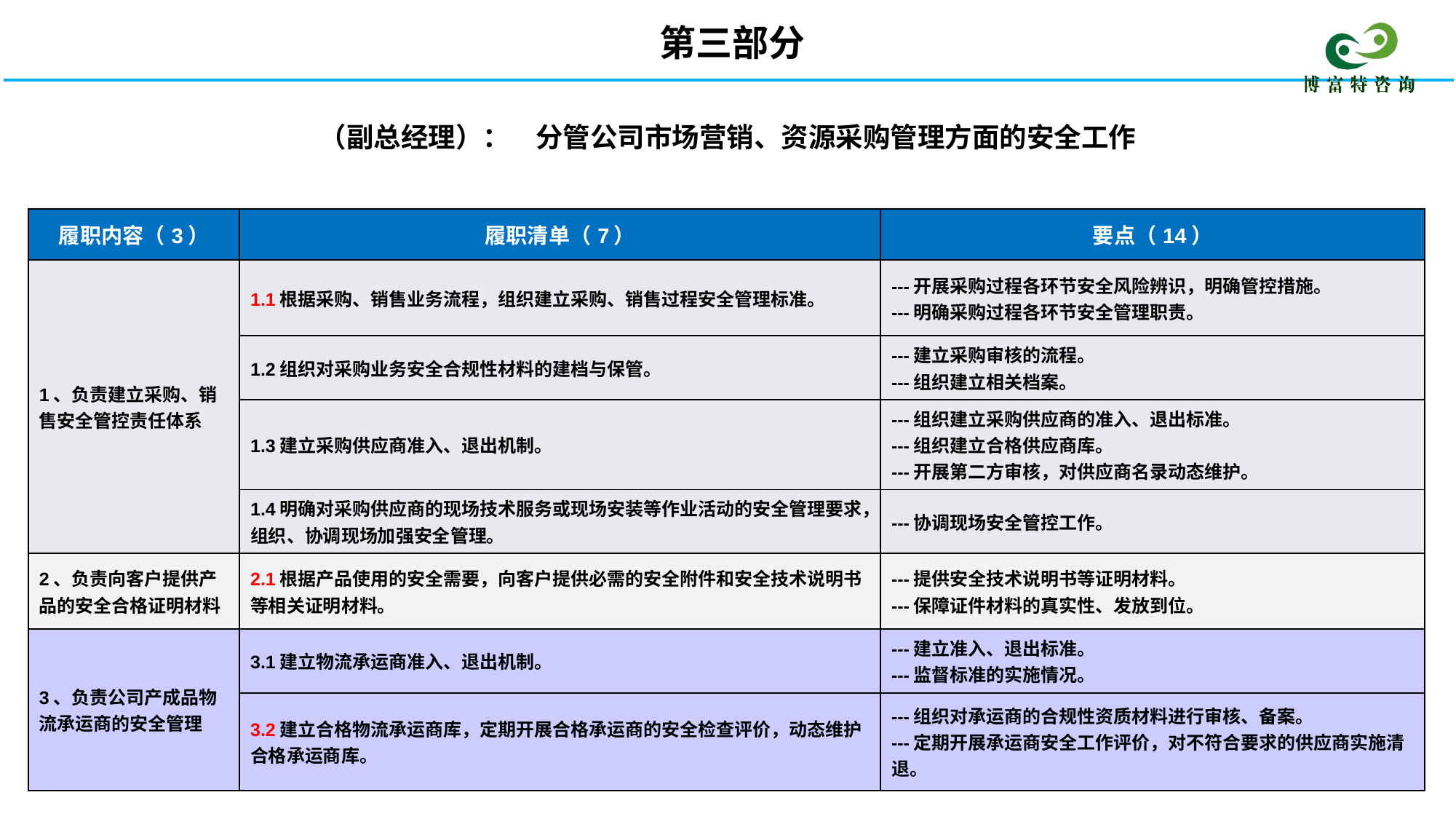

第三部分
（副总经理）：
分管公司市场营销、资源采购管理方面的安全工作
| 履职内容（3） | 履职清单（7） | 要点（14） |
| --- | --- | --- |
| 1、负责建立采购、销售安全管控责任体系 | 1.1根据采购、销售业务流程，组织建立采购、销售过程安全管理标准。 | ---开展采购过程各环节安全风险辨识，明确管控措施。 ---明确采购过程各环节安全管理职责。 |
|  | 1.2组织对采购业务安全合规性材料的建档与保管。 | ---建立采购审核的流程。 ---组织建立相关档案。 |
|  | 1.3建立采购供应商准入、退出机制。 | ---组织建立采购供应商的准入、退出标准。 ---组织建立合格供应商库。 ---开展第二方审核，对供应商名录动态维护。 |
|  | 1.4明确对采购供应商的现场技术服务或现场安装等作业活动的安全管理要求，组织、协调现场加强安全管理。 | ---协调现场安全管控工作。 |
| 2、负责向客户提供产品的安全合格证明材料 | 2.1根据产品使用的安全需要，向客户提供必需的安全附件和安全技术说明书等相关证明材料。 | ---提供安全技术说明书等证明材料。 ---保障证件材料的真实性、发放到位。 |
| 3、负责公司产成品物流承运商的安全管理 | 3.1建立物流承运商准入、退出机制。 | ---建立准入、退出标准。 ---监督标准的实施情况。 |
|  | 3.2建立合格物流承运商库，定期开展合格承运商的安全检查评价，动态维护合格承运商库。 | ---组织对承运商的合规性资质材料进行审核、备案。 ---定期开展承运商安全工作评价，对不符合要求的供应商实施清退。 |